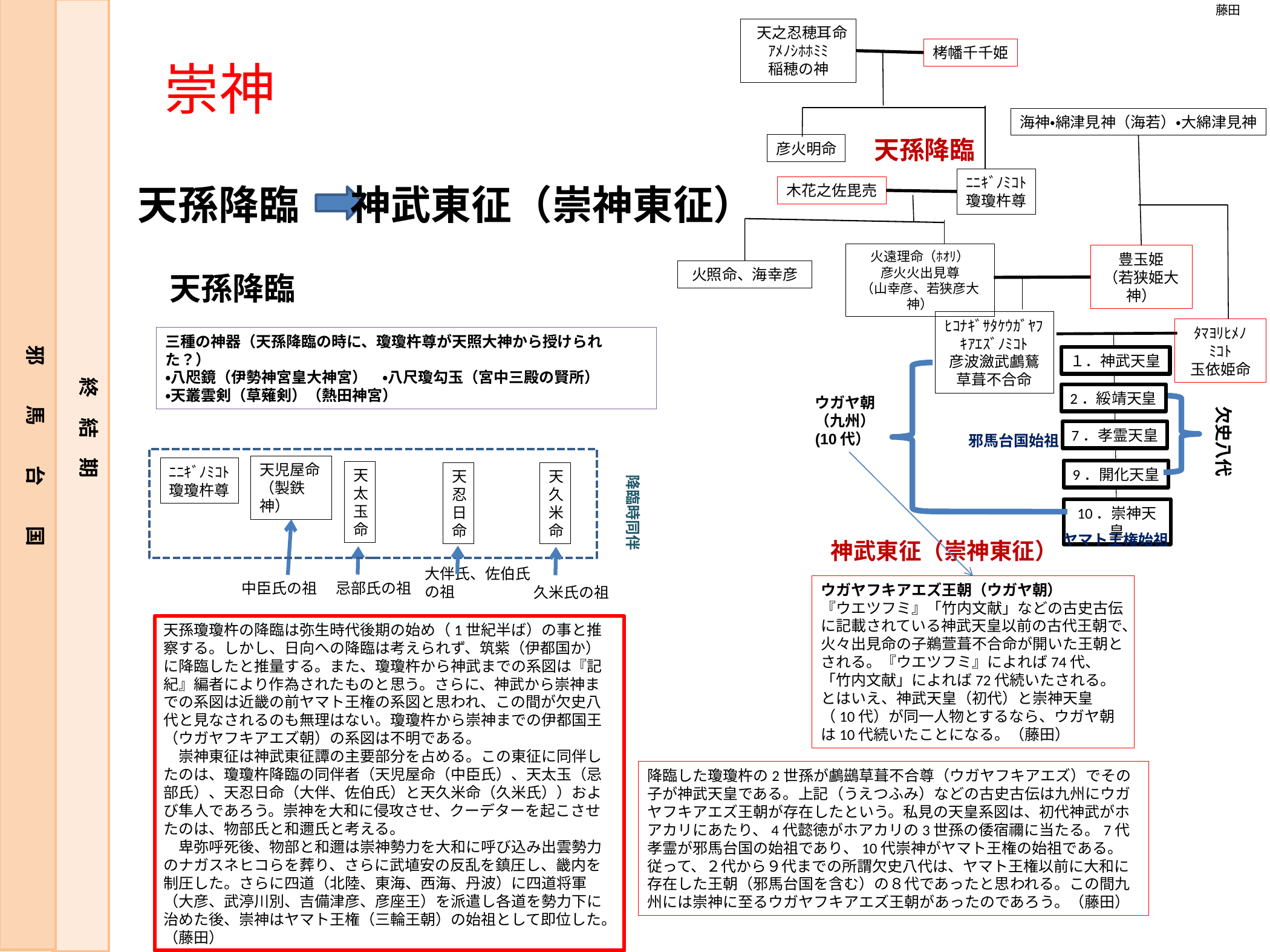

藤田

 天之忍穂耳命
ｱﾒﾉｼﾎﾎﾐﾐ
稲穂の神
栲幡千千姫
崇神
海神・綿津見神（海若）・大綿津見神
天孫降臨
彦火明命
ﾆﾆｷﾞﾉﾐｺﾄ
瓊瓊杵尊
神武東征（崇神東征）
天孫降臨
木花之佐毘売

火遠理命（ﾎｵﾘ）
彦火火出見尊
（山幸彦、若狭彦大神）
豊玉姫
（若狭姫大神）
火照命、海幸彦
天孫降臨
ﾋｺﾅｷﾞｻﾀｹｳｶﾞﾔﾌｷｱｴｽﾞﾉﾐｺﾄ
彦波瀲武鸕鶿草葺不合命
ﾀﾏﾖﾘﾋﾒﾉ
ﾐｺﾄ
玉依姫命
三種の神器（天孫降臨の時に、瓊瓊杵尊が天照大神から授けられた？）
・八咫鏡（伊勢神宮皇大神宮）　・八尺瓊勾玉（宮中三殿の賢所）
・天叢雲剣（草薙剣）（熱田神宮）
邪　　馬　　台　　国
１．神武天皇

終　結　期
2．綏靖天皇
ウガヤ朝（九州）
(10代）

欠史八代
7．孝霊天皇
邪馬台国始祖

天児屋命
（製鉄神）
ﾆﾆｷﾞﾉﾐｺﾄ
瓊瓊杵尊
9．開化天皇
天太玉命
天忍日命
天久米命
降臨時同伴
10．崇神天皇
ヤマト王権始祖
神武東征（崇神東征）
大伴氏、佐伯氏
の祖
忌部氏の祖
中臣氏の祖
ウガヤフキアエズ王朝（ウガヤ朝）
『ウエツフミ』「竹内文献」などの古史古伝に記載されている神武天皇以前の古代王朝で、火々出見命の子鵜萱葺不合命が開いた王朝とされる。『ウエツフミ』によれば74代、「竹内文献」によれば72代続いたされる。とはいえ、神武天皇（初代）と崇神天皇（10代）が同一人物とするなら、ウガヤ朝は10代続いたことになる。（藤田）
久米氏の祖
天孫瓊瓊杵の降臨は弥生時代後期の始め（1世紀半ば）の事と推察する。しかし、日向への降臨は考えられず、筑紫（伊都国か）に降臨したと推量する。また、瓊瓊杵から神武までの系図は『記紀』編者により作為されたものと思う。さらに、神武から崇神までの系図は近畿の前ヤマト王権の系図と思われ、この間が欠史八代と見なされるのも無理はない。瓊瓊杵から崇神までの伊都国王（ウガヤフキアエズ朝）の系図は不明である。
　崇神東征は神武東征譚の主要部分を占める。この東征に同伴したのは、瓊瓊杵降臨の同伴者（天児屋命（中臣氏）、天太玉（忌部氏）、天忍日命（大伴、佐伯氏）と天久米命（久米氏））および隼人であろう。崇神を大和に侵攻させ、クーデターを起こさせたのは、物部氏と和邇氏と考える。
　卑弥呼死後、物部と和邇は崇神勢力を大和に呼び込み出雲勢力のナガスネヒコらを葬り、さらに武埴安の反乱を鎮圧し、畿内を制圧した。さらに四道（北陸、東海、西海、丹波）に四道将軍（大彦、武渟川別、吉備津彦、彦座王）を派遣し各道を勢力下に治めた後、崇神はヤマト王権（三輪王朝）の始祖として即位した。（藤田）
降臨した瓊瓊杵の2世孫が鸕鷀草葺不合尊（ウガヤフキアエズ）でその子が神武天皇である。上記（うえつふみ）などの古史古伝は九州にウガヤフキアエズ王朝が存在したという。私見の天皇系図は、初代神武がホアカリにあたり、4代懿徳がホアカリの3世孫の倭宿禰に当たる。7代孝霊が邪馬台国の始祖であり、10代崇神がヤマト王権の始祖である。従って、２代から９代までの所謂欠史八代は、ヤマト王権以前に大和に存在した王朝（邪馬台国を含む）の８代であったと思われる。この間九州には崇神に至るウガヤフキアエズ王朝があったのであろう。（藤田）